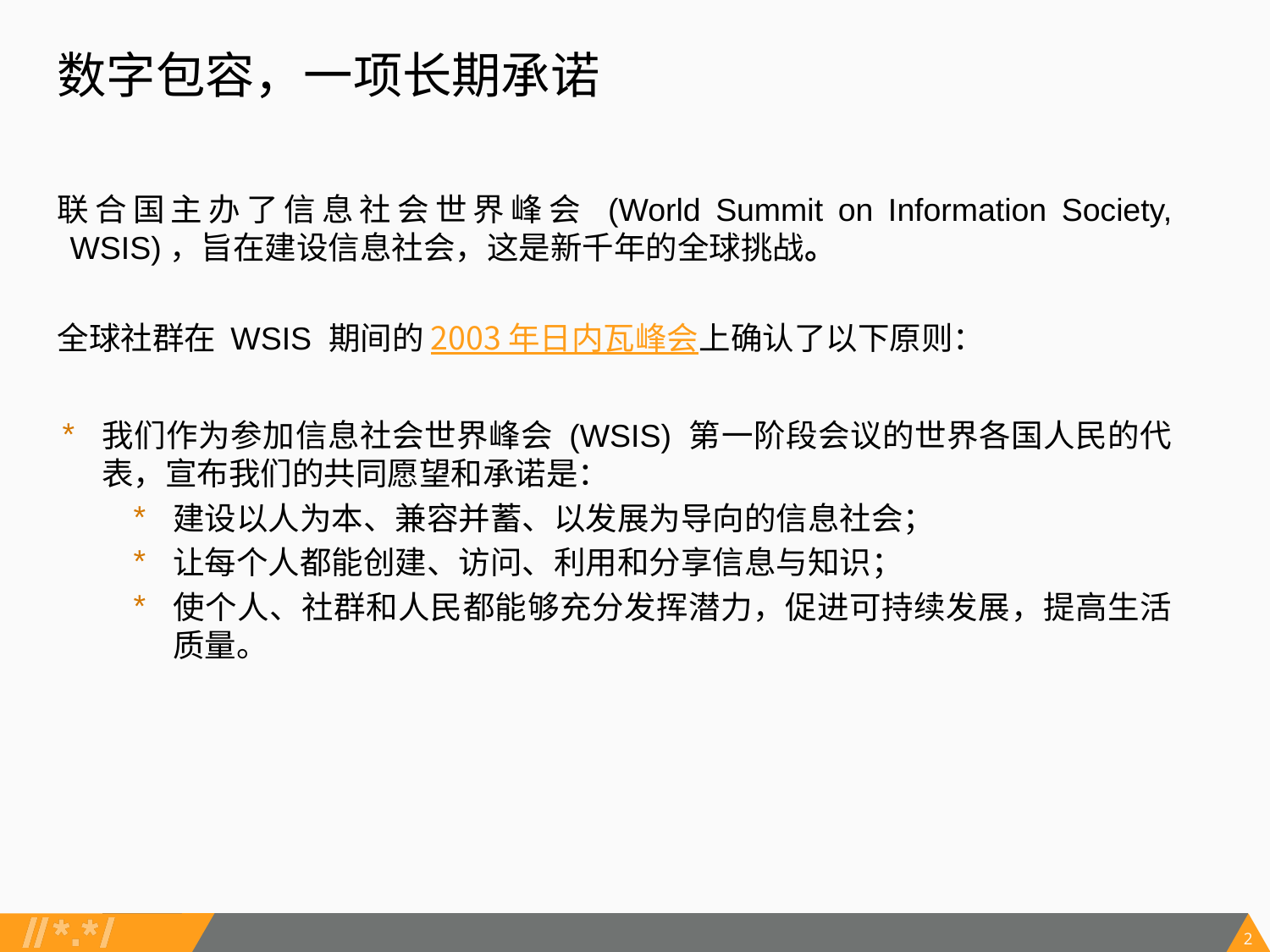

数字包容，一项长期承诺
联合国主办了信息社会世界峰会 (World Summit on Information Society, WSIS)，旨在建设信息社会，这是新千年的全球挑战。

全球社群在 WSIS 期间的 2003 年日内瓦峰会上确认了以下原则：

我们作为参加信息社会世界峰会 (WSIS) 第一阶段会议的世界各国人民的代表，宣布我们的共同愿望和承诺是：
建设以人为本、兼容并蓄、以发展为导向的信息社会；
让每个人都能创建、访问、利用和分享信息与知识；
使个人、社群和人民都能够充分发挥潜力，促进可持续发展，提高生活质量。